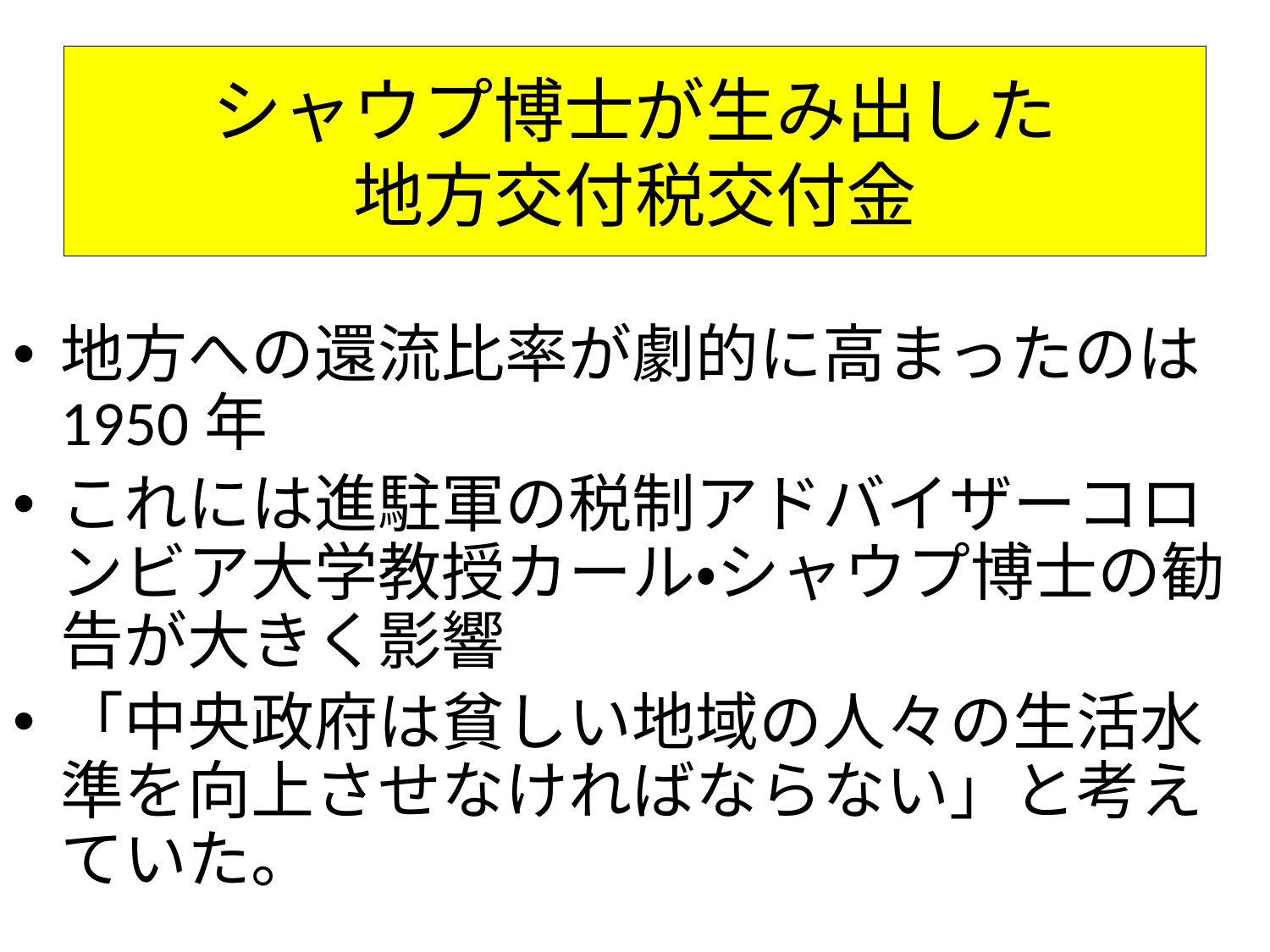

# シャウプ博士が生み出した 地方交付税交付金
地方への還流比率が劇的に高まったのは1950年
これには進駐軍の税制アドバイザーコロンビア大学教授カール・シャウプ博士の勧告が大きく影響
「中央政府は貧しい地域の人々の生活水準を向上させなければならない」と考えていた。